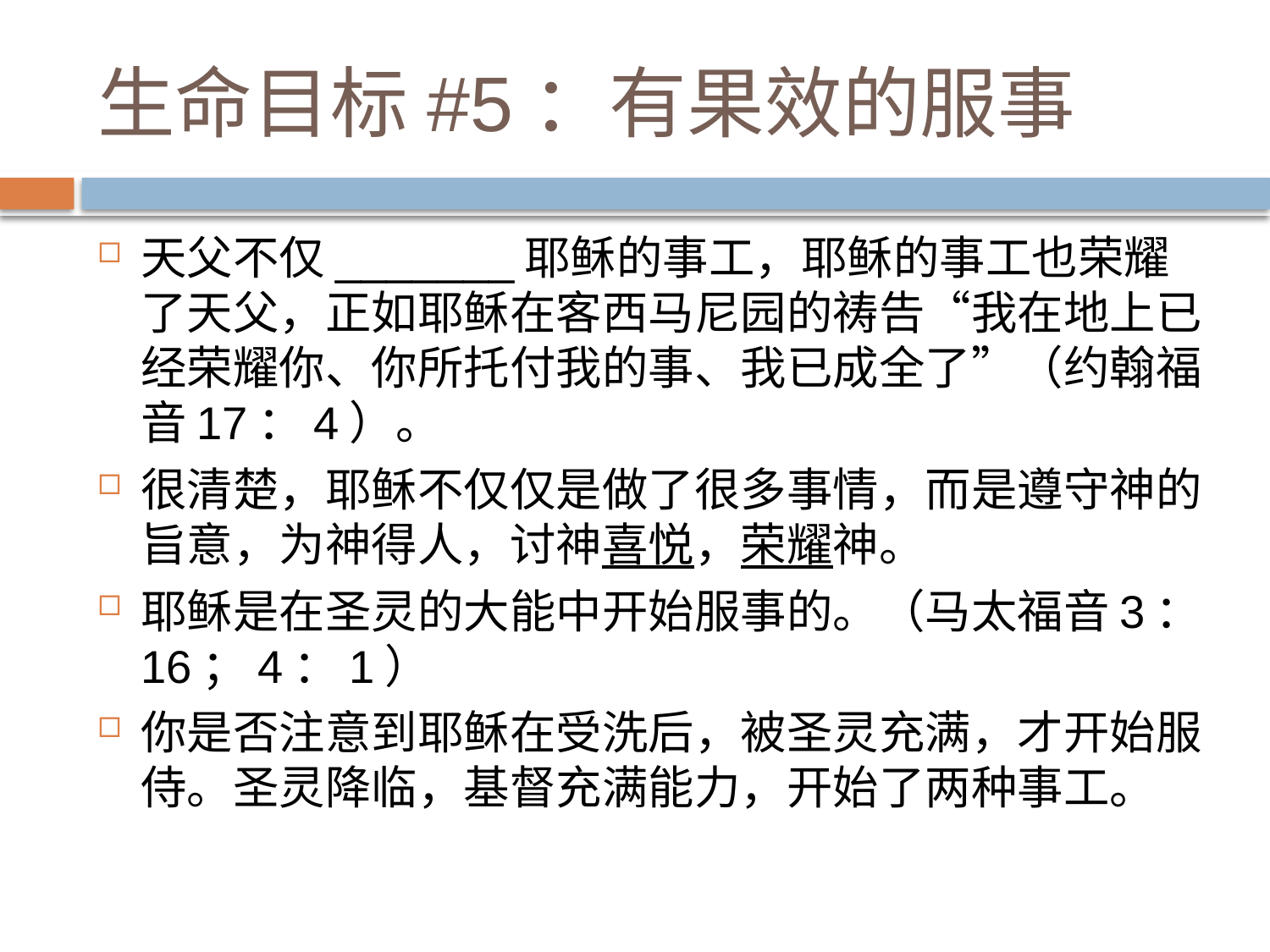

# 生命目标#5：有果效的服事
天父不仅_______耶稣的事工，耶稣的事工也荣耀了天父，正如耶稣在客西马尼园的祷告“我在地上已经荣耀你、你所托付我的事、我已成全了”（约翰福音17：4）。
很清楚，耶稣不仅仅是做了很多事情，而是遵守神的旨意，为神得人，讨神喜悦，荣耀神。
耶稣是在圣灵的大能中开始服事的。（马太福音3：16；4：1）
你是否注意到耶稣在受洗后，被圣灵充满，才开始服侍。圣灵降临，基督充满能力，开始了两种事工。